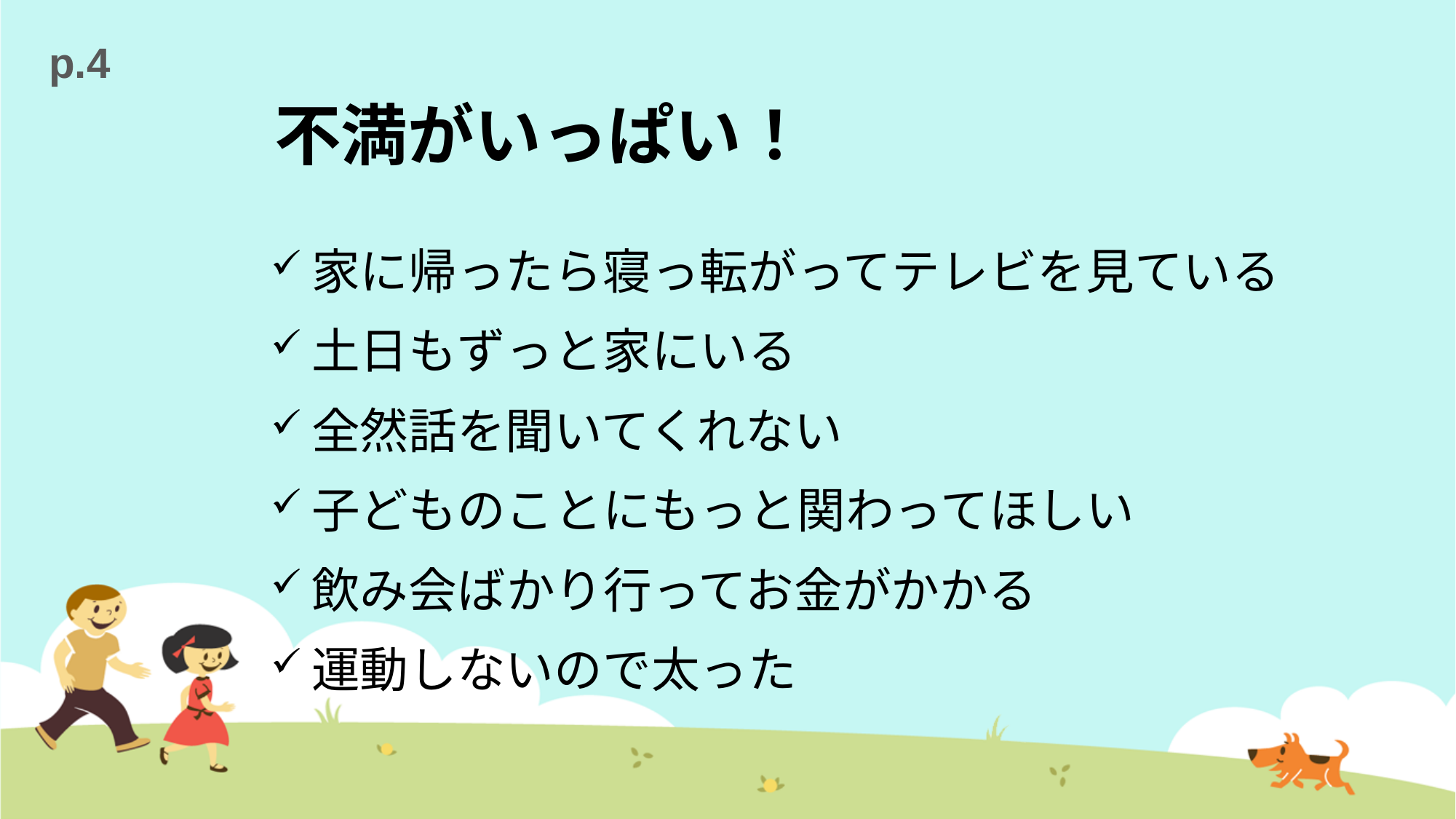

p.4
# 不満がいっぱい！
家に帰ったら寝っ転がってテレビを見ている
土日もずっと家にいる
全然話を聞いてくれない
子どものことにもっと関わってほしい
飲み会ばかり行ってお金がかかる
運動しないので太った